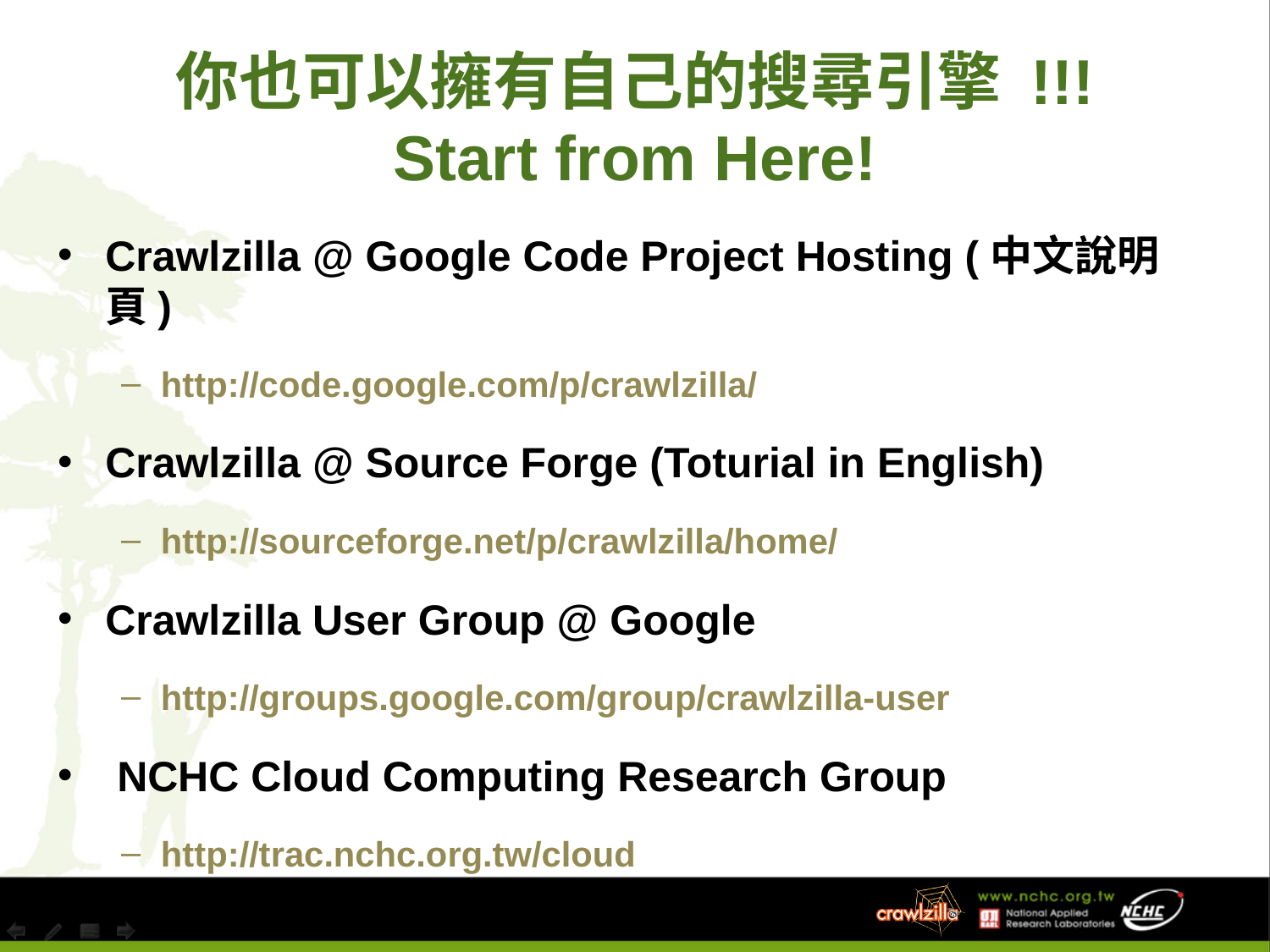

# 你也可以擁有自己的搜尋引擎 !!! Start from Here!
Crawlzilla @ Google Code Project Hosting (中文說明頁)
http://code.google.com/p/crawlzilla/
Crawlzilla @ Source Forge (Toturial in English)
http://sourceforge.net/p/crawlzilla/home/
Crawlzilla User Group @ Google
http://groups.google.com/group/crawlzilla-user
 NCHC Cloud Computing Research Group
http://trac.nchc.org.tw/cloud